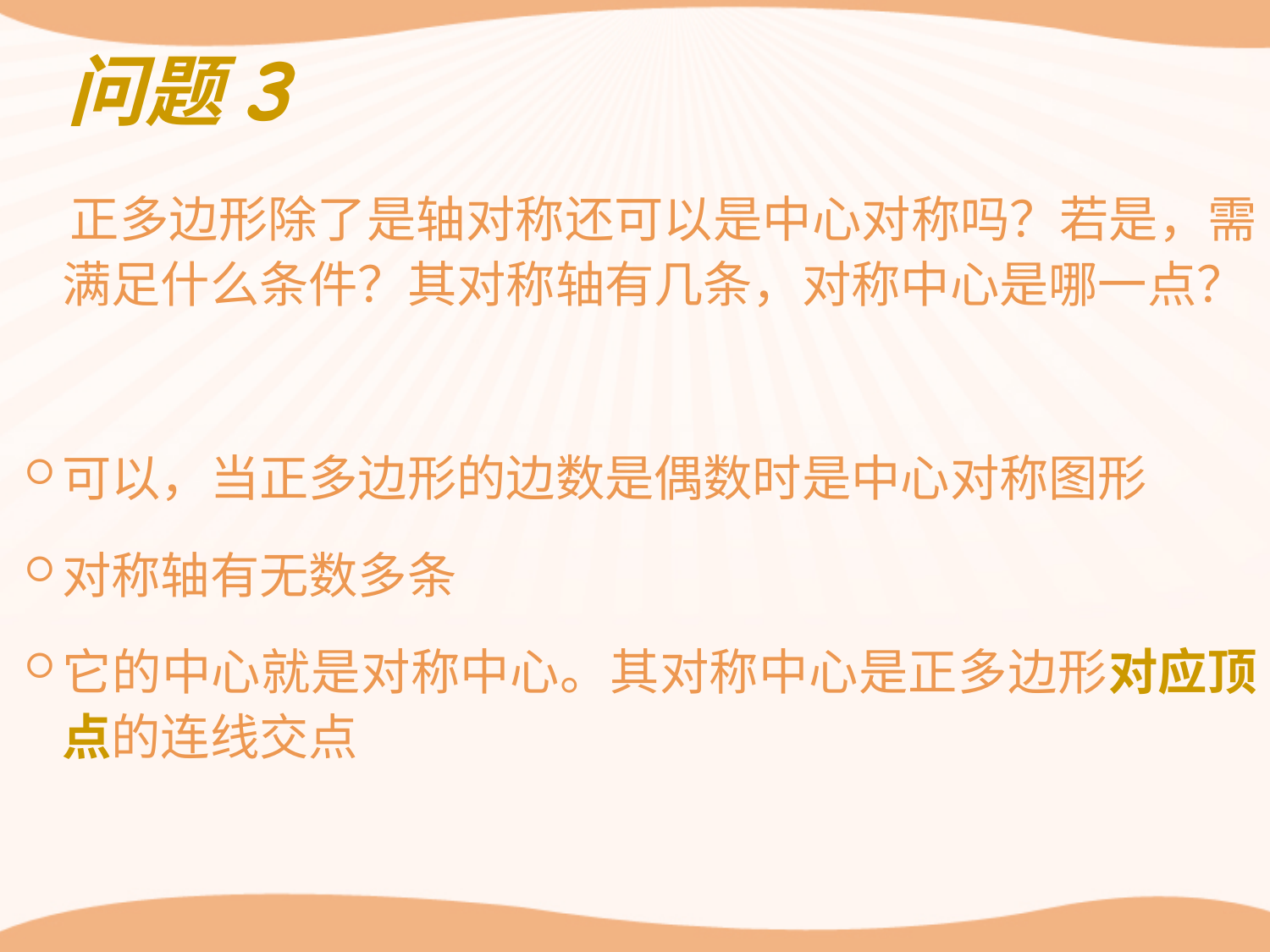

问题3
   正多边形除了是轴对称还可以是中心对称吗？若是，需满足什么条件？其对称轴有几条，对称中心是哪一点？

可以，当正多边形的边数是偶数时是中心对称图形
对称轴有无数多条
它的中心就是对称中心。其对称中心是正多边形对应顶点的连线交点